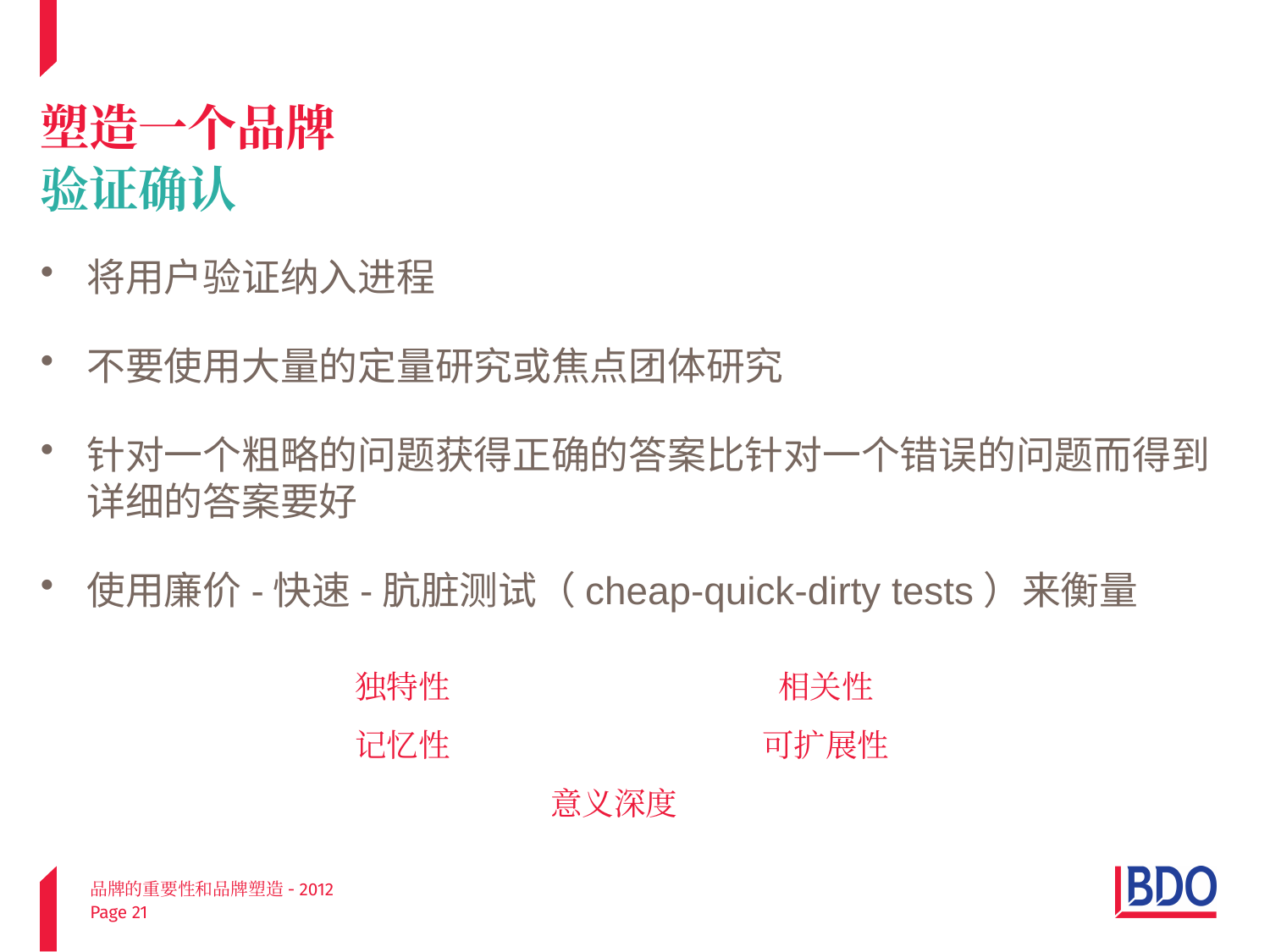

# 塑造一个品牌 验证确认
将用户验证纳入进程
不要使用大量的定量研究或焦点团体研究
针对一个粗略的问题获得正确的答案比针对一个错误的问题而得到详细的答案要好
使用廉价-快速-肮脏测试（cheap-quick-dirty tests）来衡量
| 独特性 | 相关性 |
| --- | --- |
| 记忆性 | 可扩展性 |
| 意义深度 |  |
品牌的重要性和品牌塑造- 2012
Page 21